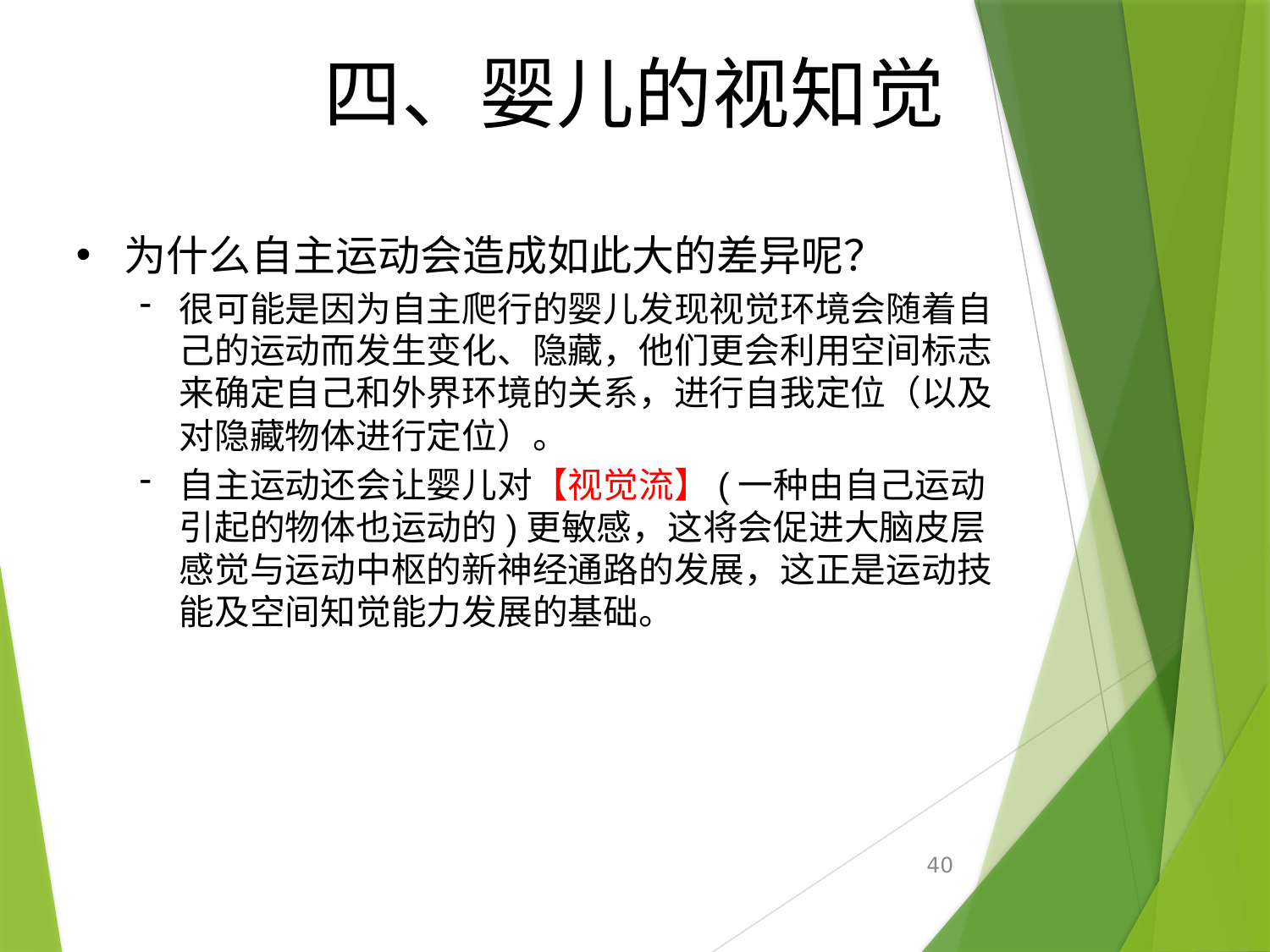

四、婴儿的视知觉
为什么自主运动会造成如此大的差异呢？
很可能是因为自主爬行的婴儿发现视觉环境会随着自己的运动而发生变化、隐藏，他们更会利用空间标志来确定自己和外界环境的关系，进行自我定位（以及对隐藏物体进行定位）。
自主运动还会让婴儿对【视觉流】(一种由自己运动引起的物体也运动的)更敏感，这将会促进大脑皮层感觉与运动中枢的新神经通路的发展，这正是运动技能及空间知觉能力发展的基础。
40